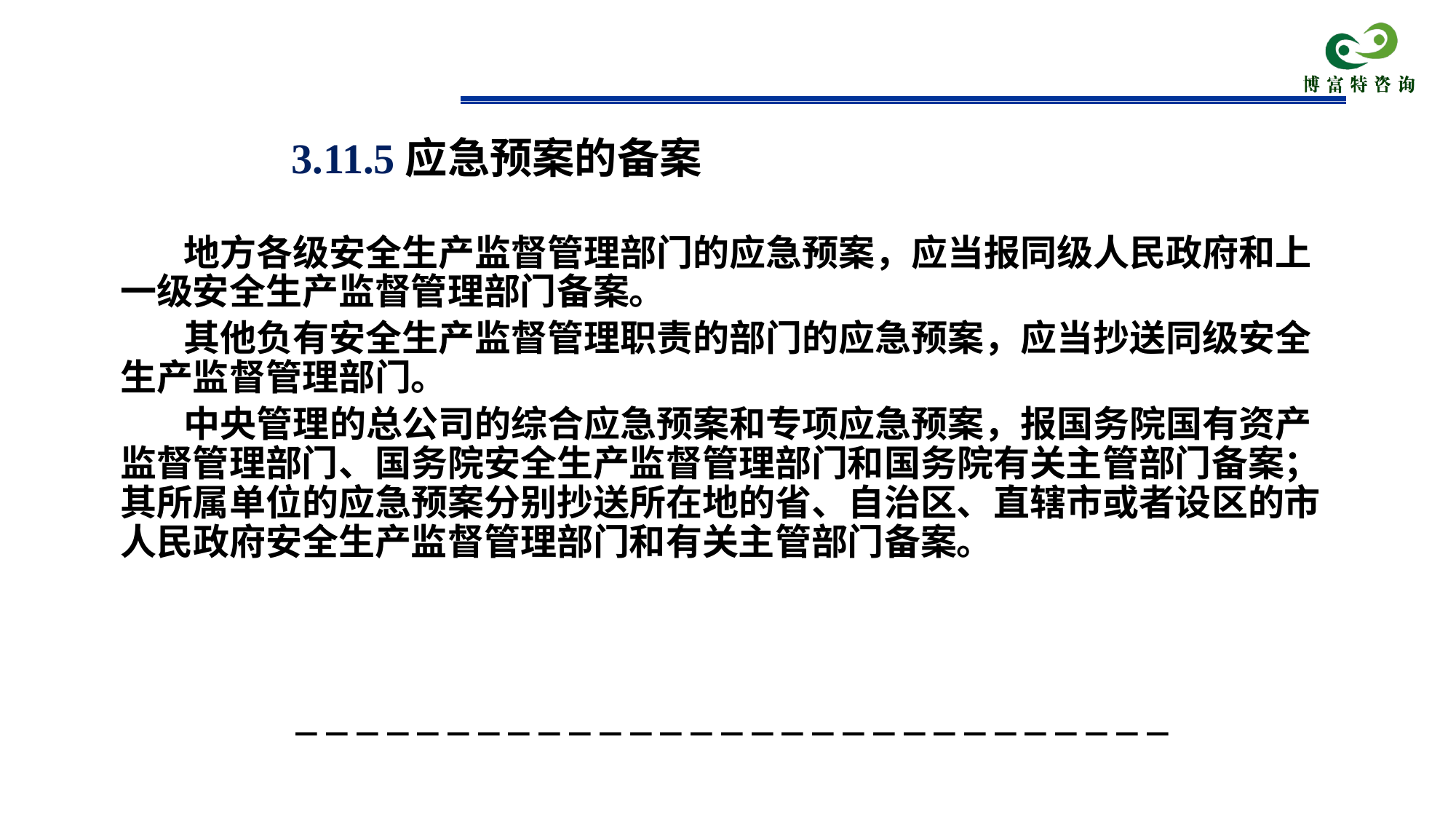

# 地方各级安全生产监督管理部门的应急预案，应当报同级人民政府和上一级安全生产监督管理部门备案。
其他负有安全生产监督管理职责的部门的应急预案，应当抄送同级安全生产监督管理部门。
中央管理的总公司的综合应急预案和专项应急预案，报国务院国有资产监督管理部门、国务院安全生产监督管理部门和国务院有关主管部门备案；其所属单位的应急预案分别抄送所在地的省、自治区、直辖市或者设区的市人民政府安全生产监督管理部门和有关主管部门备案。
3.11.5应急预案的备案
－－－－－－－－－－－－－－－－－－－－－－－－－－－－－